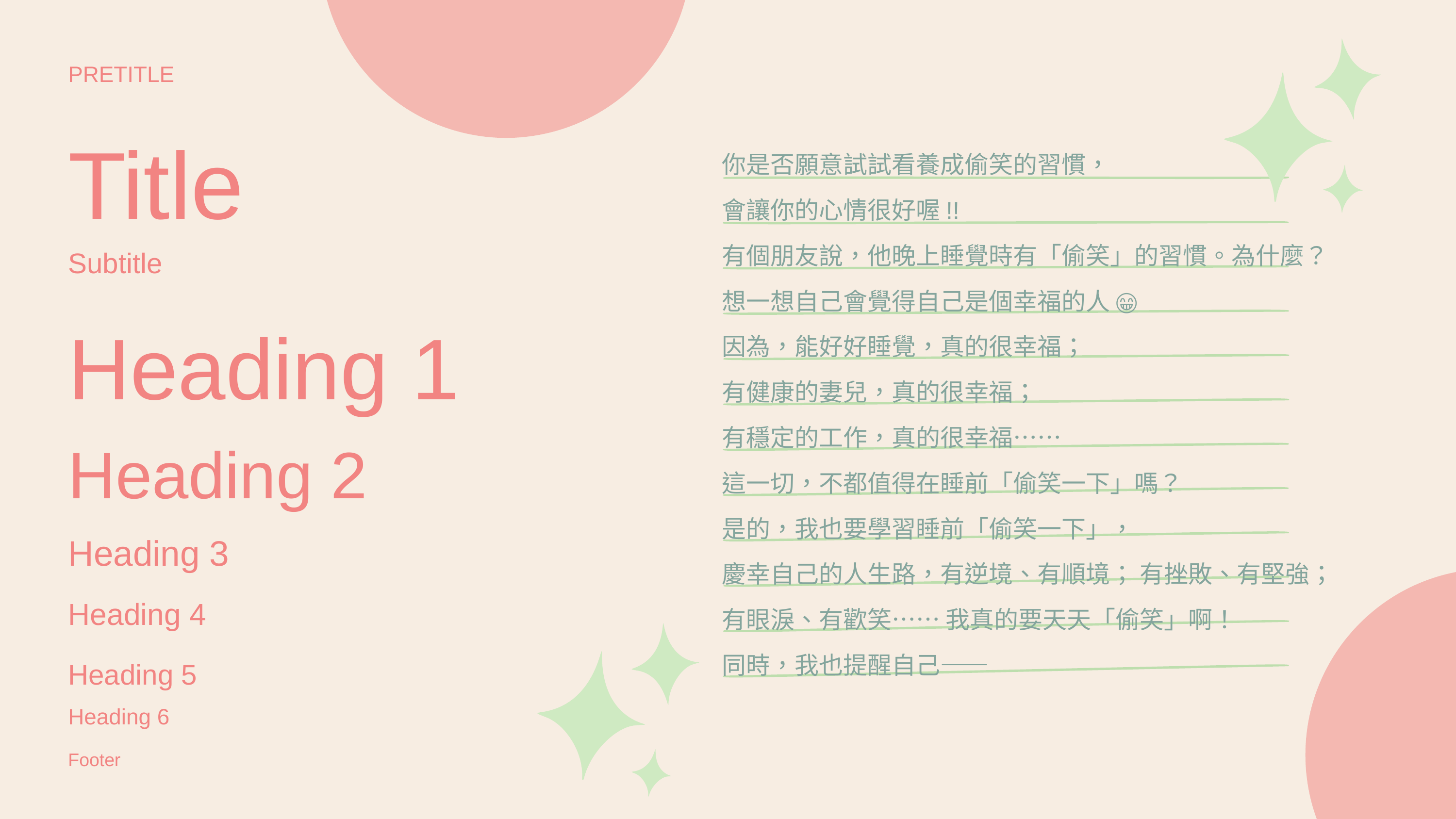

PRETITLE
Title
你是否願意試試看養成偷笑的習慣，
會讓你的心情很好喔!!
有個朋友說，他晚上睡覺時有「偷笑」的習慣。為什麼？
想一想自己會覺得自己是個幸福的人 😁
因為，能好好睡覺，真的很幸福；
有健康的妻兒，真的很幸福；
有穩定的工作，真的很幸福……
這一切，不都值得在睡前「偷笑一下」嗎？
是的，我也要學習睡前「偷笑一下」，
慶幸自己的人生路，有逆境、有順境； 有挫敗、有堅強；
有眼淚、有歡笑…… 我真的要天天「偷笑」啊！
同時，我也提醒自己——

Subtitle
Heading 1
Heading 2
Heading 3

Heading 4

Heading 5
Heading 6
Footer